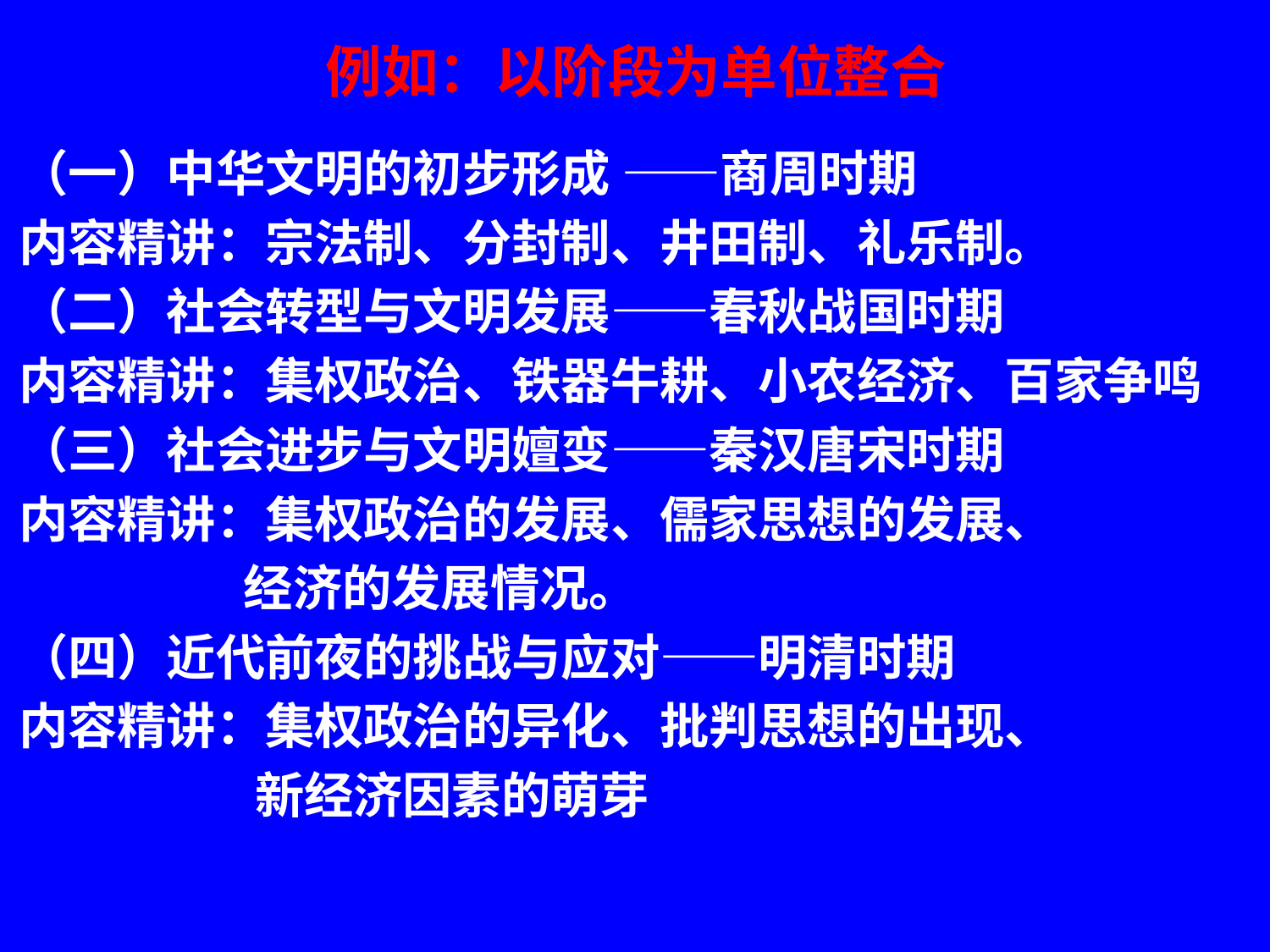

# 例如：以阶段为单位整合
（一）中华文明的初步形成 ——商周时期
内容精讲：宗法制、分封制、井田制、礼乐制。
（二）社会转型与文明发展——春秋战国时期
内容精讲：集权政治、铁器牛耕、小农经济、百家争鸣
（三）社会进步与文明嬗变——秦汉唐宋时期
内容精讲：集权政治的发展、儒家思想的发展、
                   经济的发展情况。
（四）近代前夜的挑战与应对——明清时期
内容精讲：集权政治的异化、批判思想的出现、
                    新经济因素的萌芽